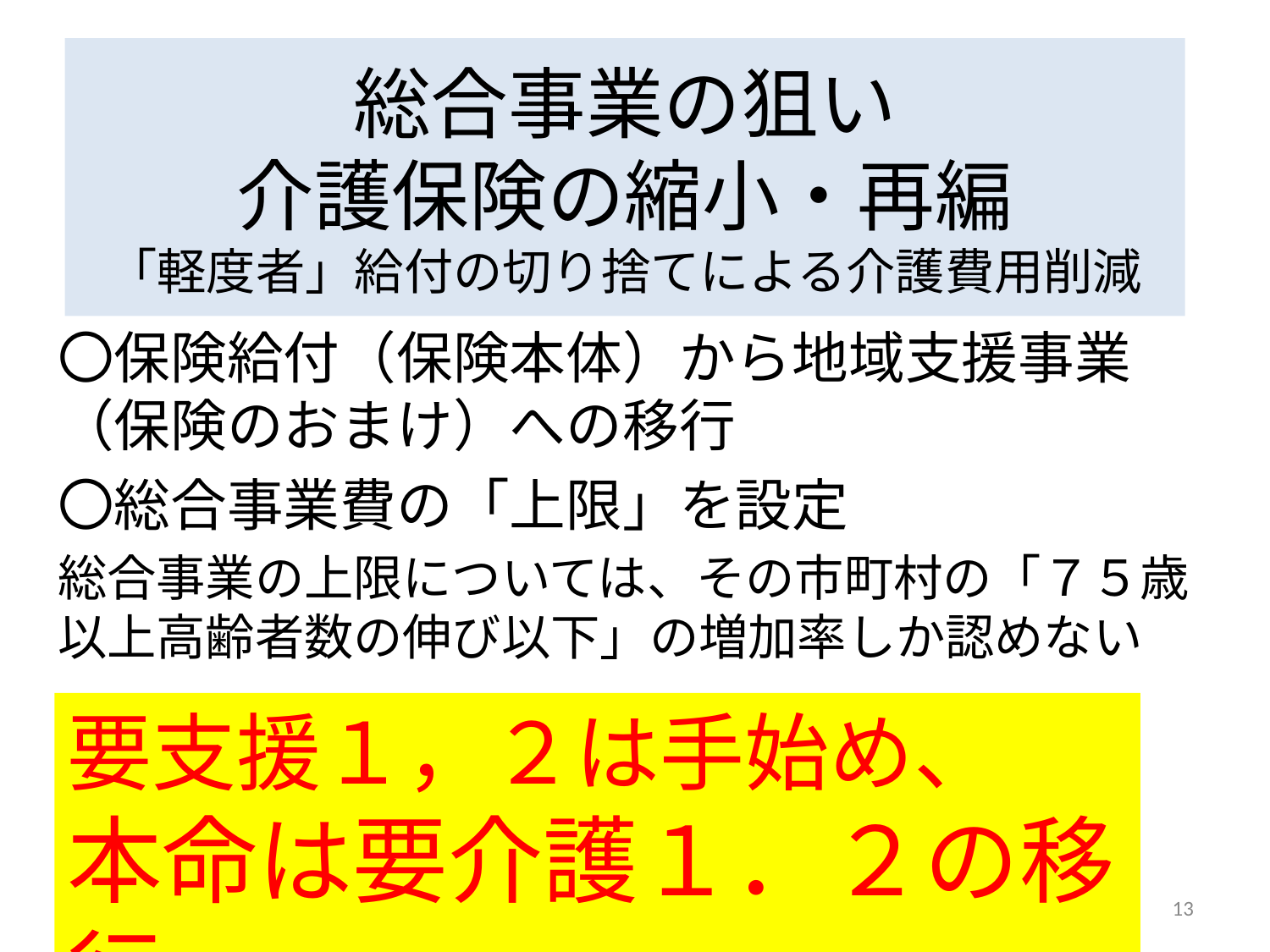

# 総合事業の狙い 介護保険の縮小・再編 「軽度者」給付の切り捨てによる介護費用削減
〇保険給付（保険本体）から地域支援事業（保険のおまけ）への移行
〇総合事業費の「上限」を設定
総合事業の上限については、その市町村の「７５歳以上高齢者数の伸び以下」の増加率しか認めない

要支援１，２は手始め、
本命は要介護１．２の移行
13